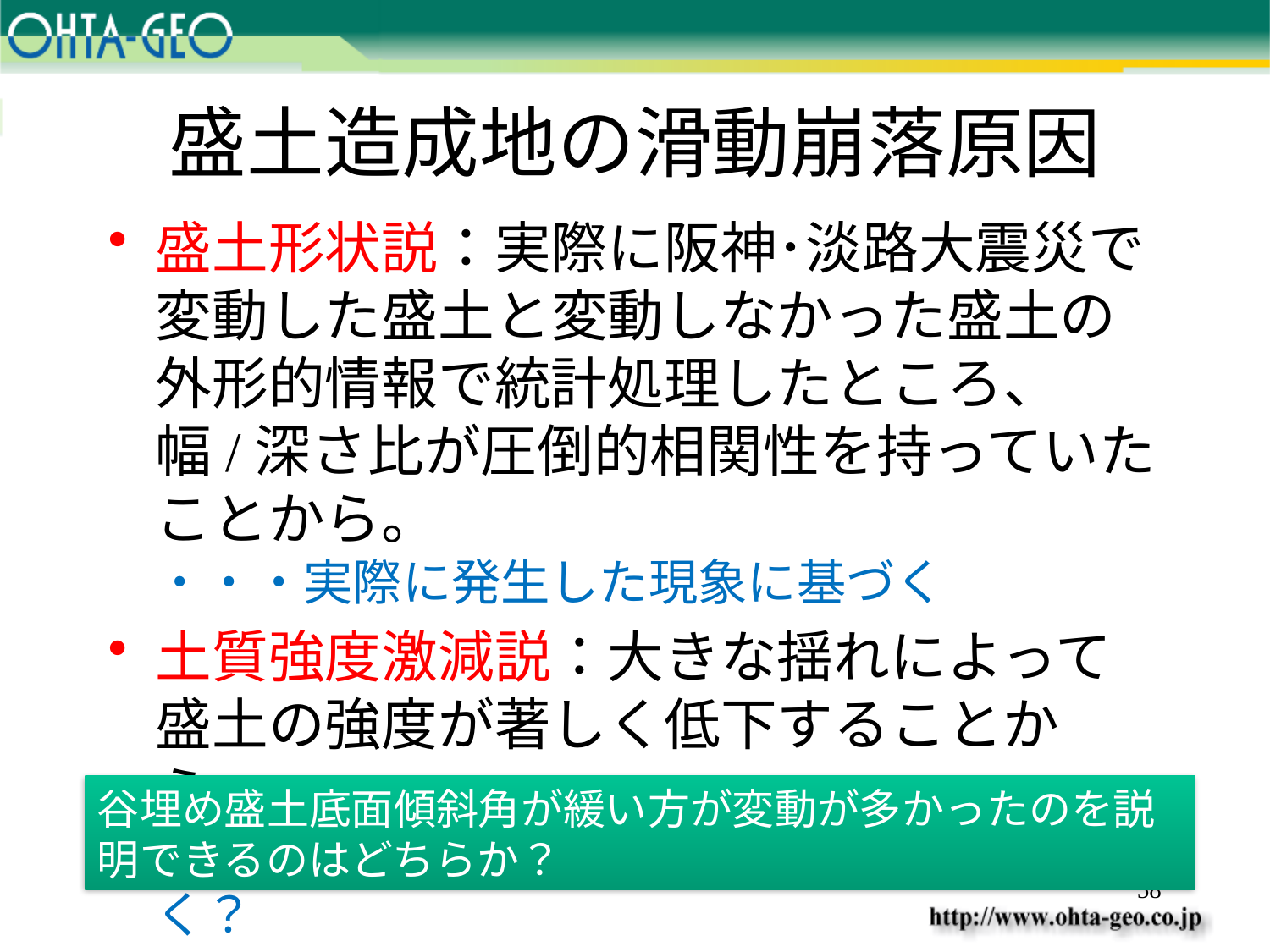

# 盛土造成地の滑動崩落原因
盛土形状説：実際に阪神･淡路大震災で変動した盛土と変動しなかった盛土の外形的情報で統計処理したところ、幅/深さ比が圧倒的相関性を持っていたことから。
・・・実際に発生した現象に基づく
土質強度激減説：大きな揺れによって盛土の強度が著しく低下することから。
・・・採取サンプルの土質試験結果に基づく？
谷埋め盛土底面傾斜角が緩い方が変動が多かったのを説明できるのはどちらか？
58